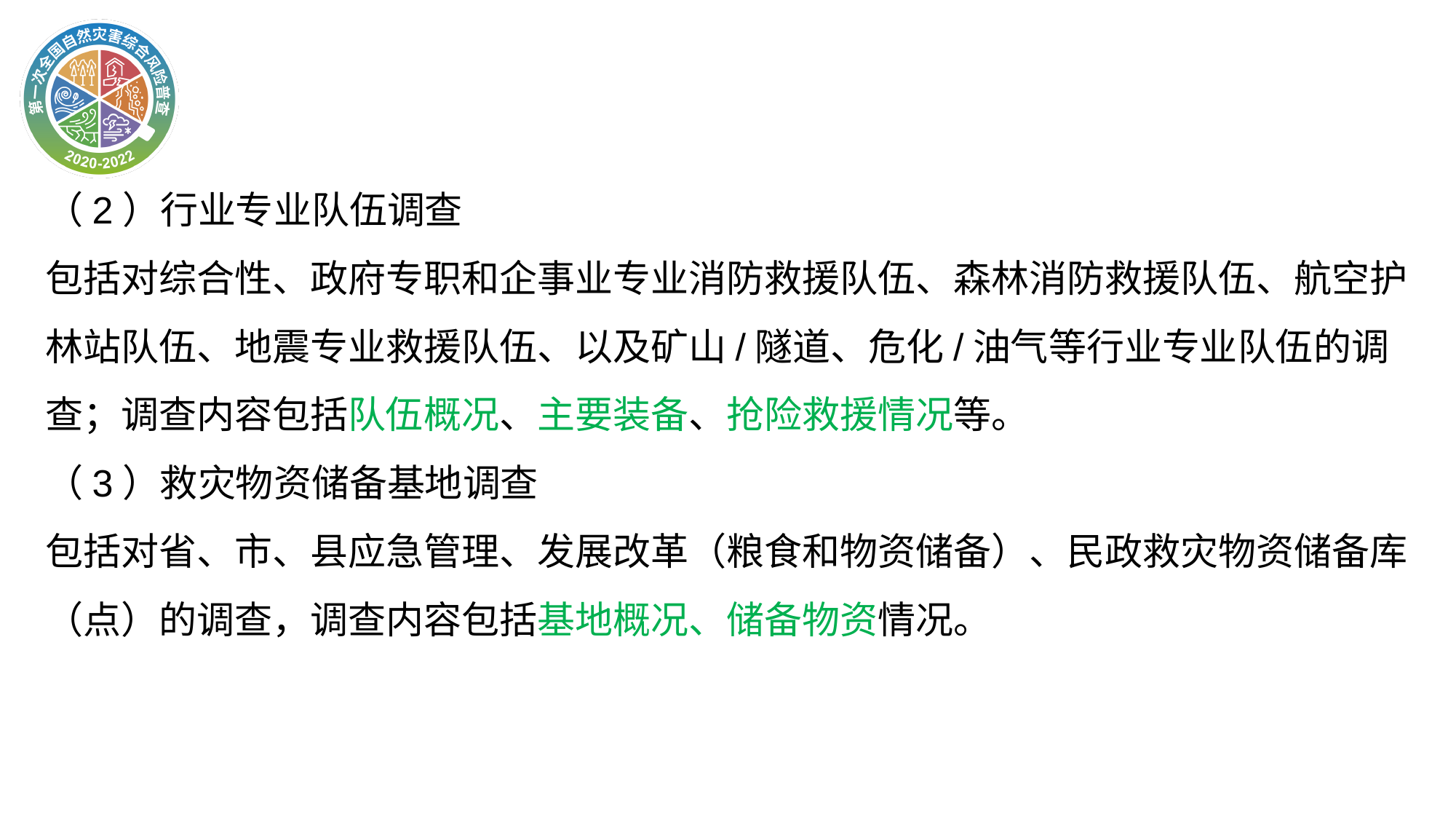

（2）行业专业队伍调查
包括对综合性、政府专职和企事业专业消防救援队伍、森林消防救援队伍、航空护林站队伍、地震专业救援队伍、以及矿山/隧道、危化/油气等行业专业队伍的调查；调查内容包括队伍概况、主要装备、抢险救援情况等。
（3）救灾物资储备基地调查
包括对省、市、县应急管理、发展改革（粮食和物资储备）、民政救灾物资储备库（点）的调查，调查内容包括基地概况、储备物资情况。